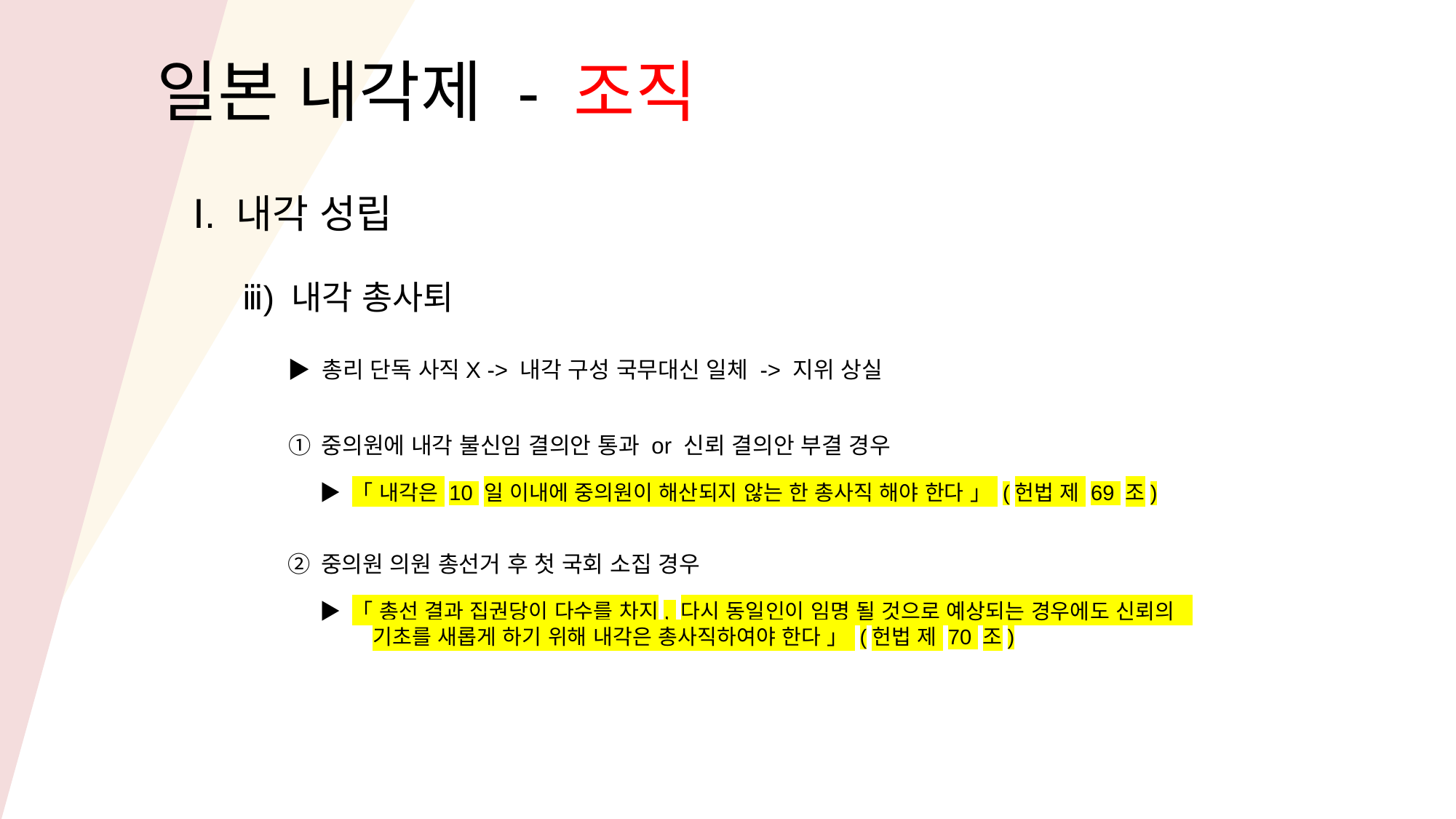

일본 내각제 - 조직
Ⅰ. 내각 성립
ⅲ) 내각 총사퇴
▶ 총리 단독 사직X -> 내각 구성 국무대신 일체 -> 지위 상실
① 중의원에 내각 불신임 결의안 통과 or 신뢰 결의안 부결 경우
▶ 「 내각은 10 일 이내에 중의원이 해산되지 않는 한 총사직 해야 한다 」 (헌법 제 69 조)
② 중의원 의원 총선거 후 첫 국회 소집 경우
▶ 「 총선 결과 집권당이 다수를 차지, 다시 동일인이 임명 될 것으로 예상되는 경우에도 신뢰의
        기초를 새롭게 하기 위해 내각은 총사직하여야 한다 」 (헌법 제 70 조)